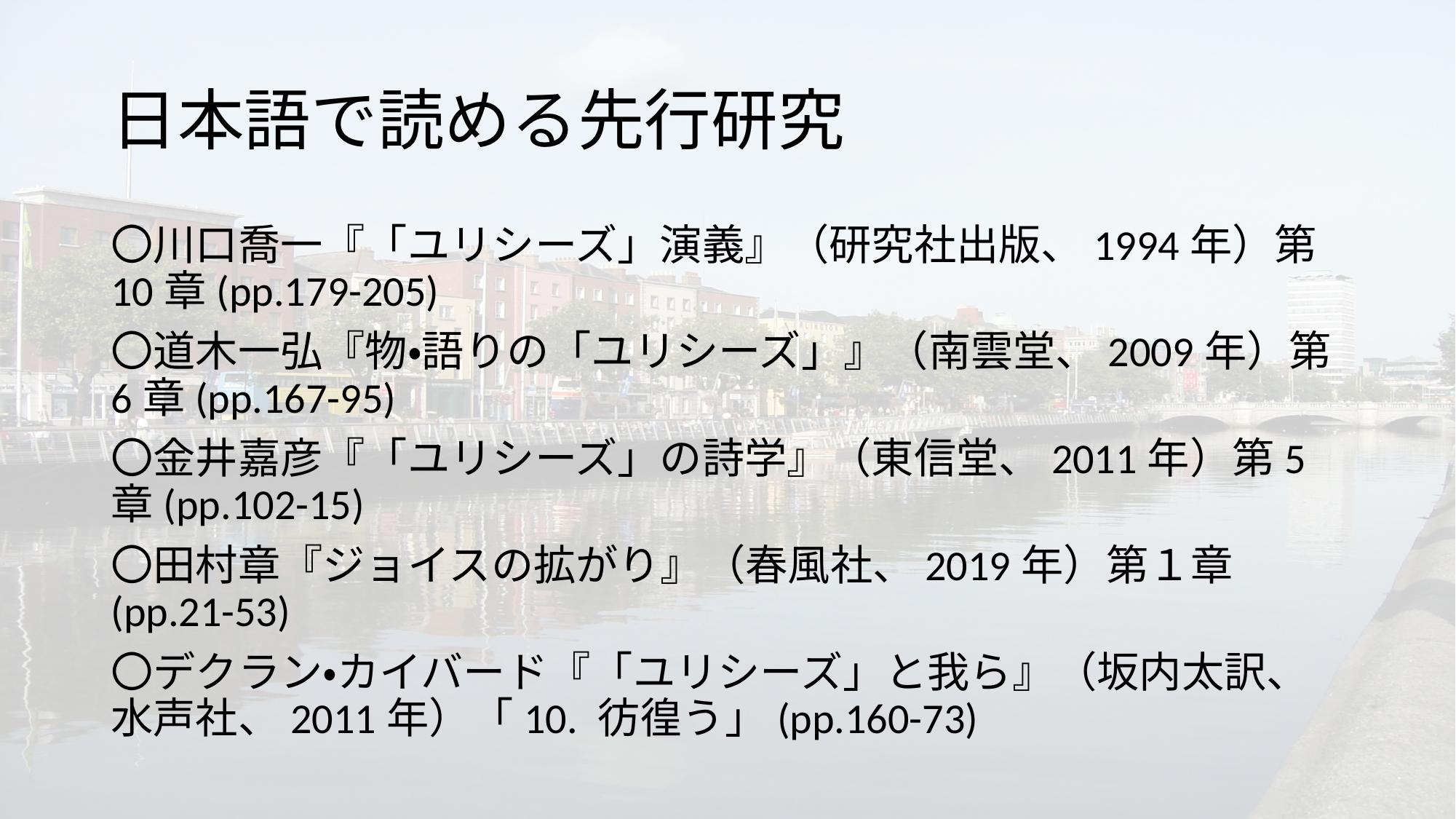

# 日本語で読める先行研究
〇川口喬一『「ユリシーズ」演義』（研究社出版、1994年）第10章(pp.179-205)
〇道木一弘『物・語りの「ユリシーズ」』（南雲堂、2009年）第6章(pp.167-95)
〇金井嘉彦『「ユリシーズ」の詩学』（東信堂、2011年）第5章(pp.102-15)
〇田村章『ジョイスの拡がり』（春風社、2019年）第１章(pp.21-53)
〇デクラン・カイバード『「ユリシーズ」と我ら』（坂内太訳、水声社、2011年）「10. 彷徨う」(pp.160-73)